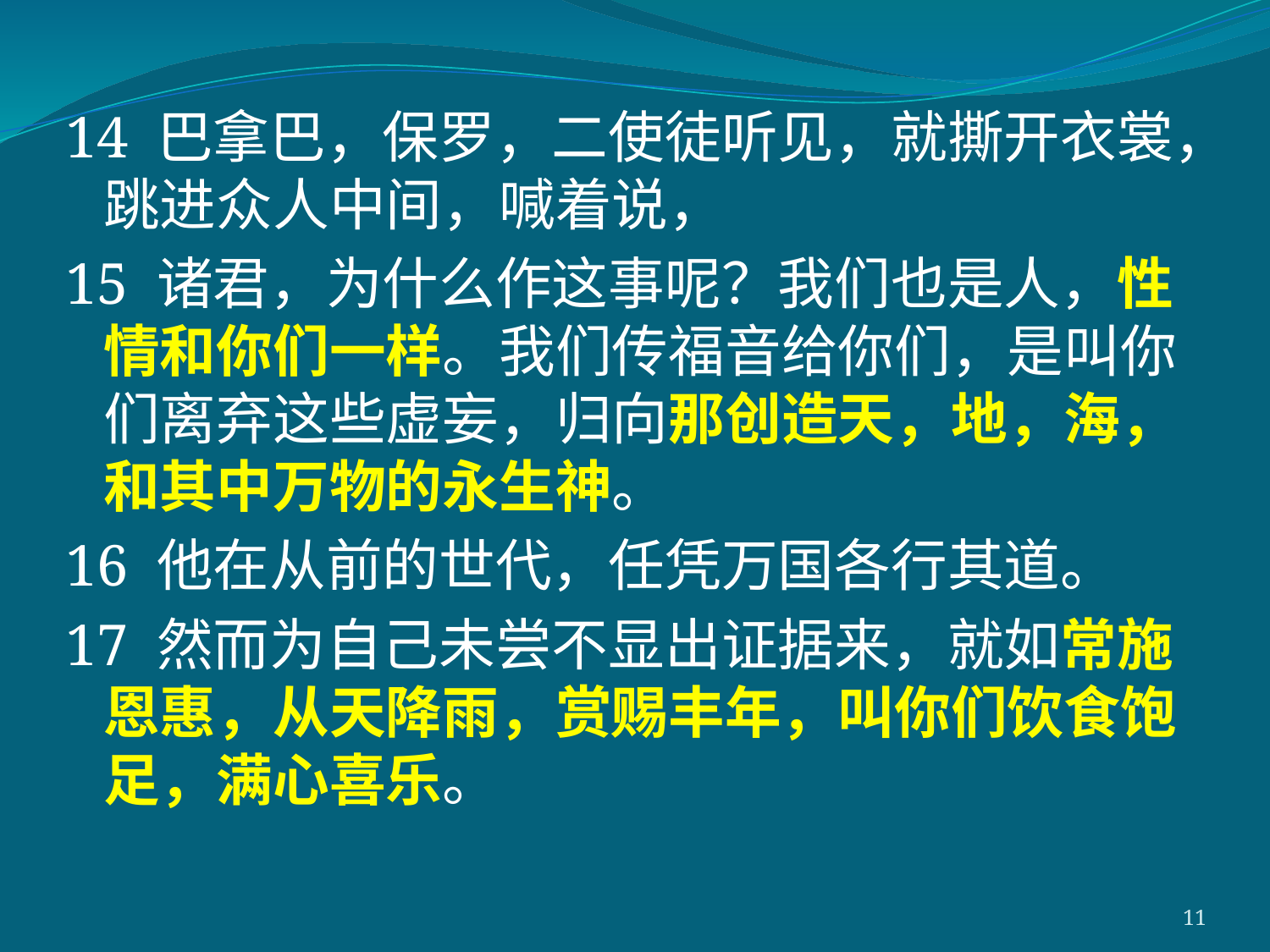

14 巴拿巴，保罗，二使徒听见，就撕开衣裳，跳进众人中间，喊着说，
15 诸君，为什么作这事呢？我们也是人，性情和你们一样。我们传福音给你们，是叫你们离弃这些虚妄，归向那创造天，地，海，和其中万物的永生神。
16 他在从前的世代，任凭万国各行其道。
17 然而为自己未尝不显出证据来，就如常施恩惠，从天降雨，赏赐丰年，叫你们饮食饱足，满心喜乐。

11